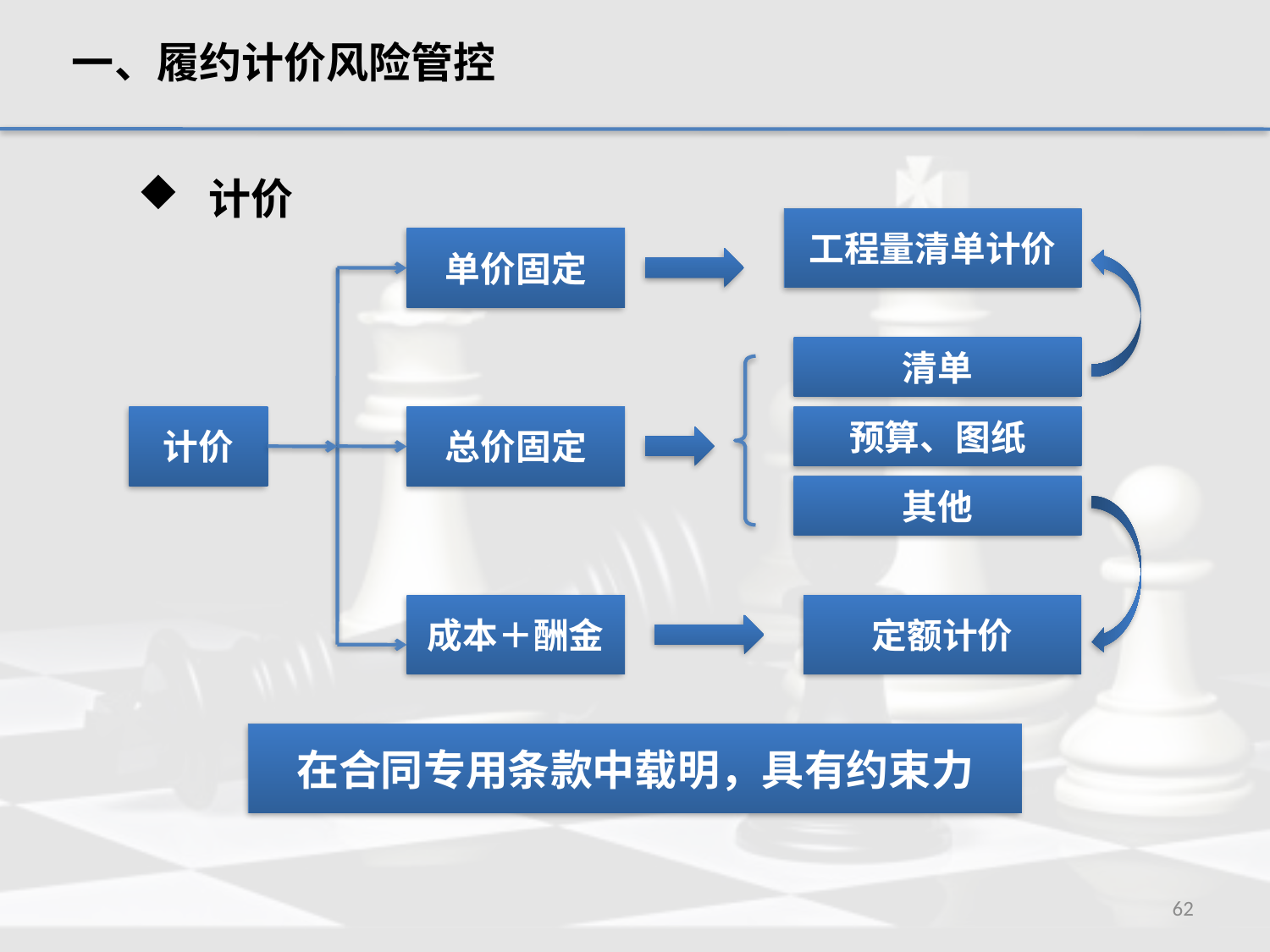

一、履约计价风险管控
  计价
工程量清单计价
单价固定

清单

计价
总价固定
预算、图纸

其他

成本＋酬金
定额计价

在合同专用条款中载明，具有约束力

62